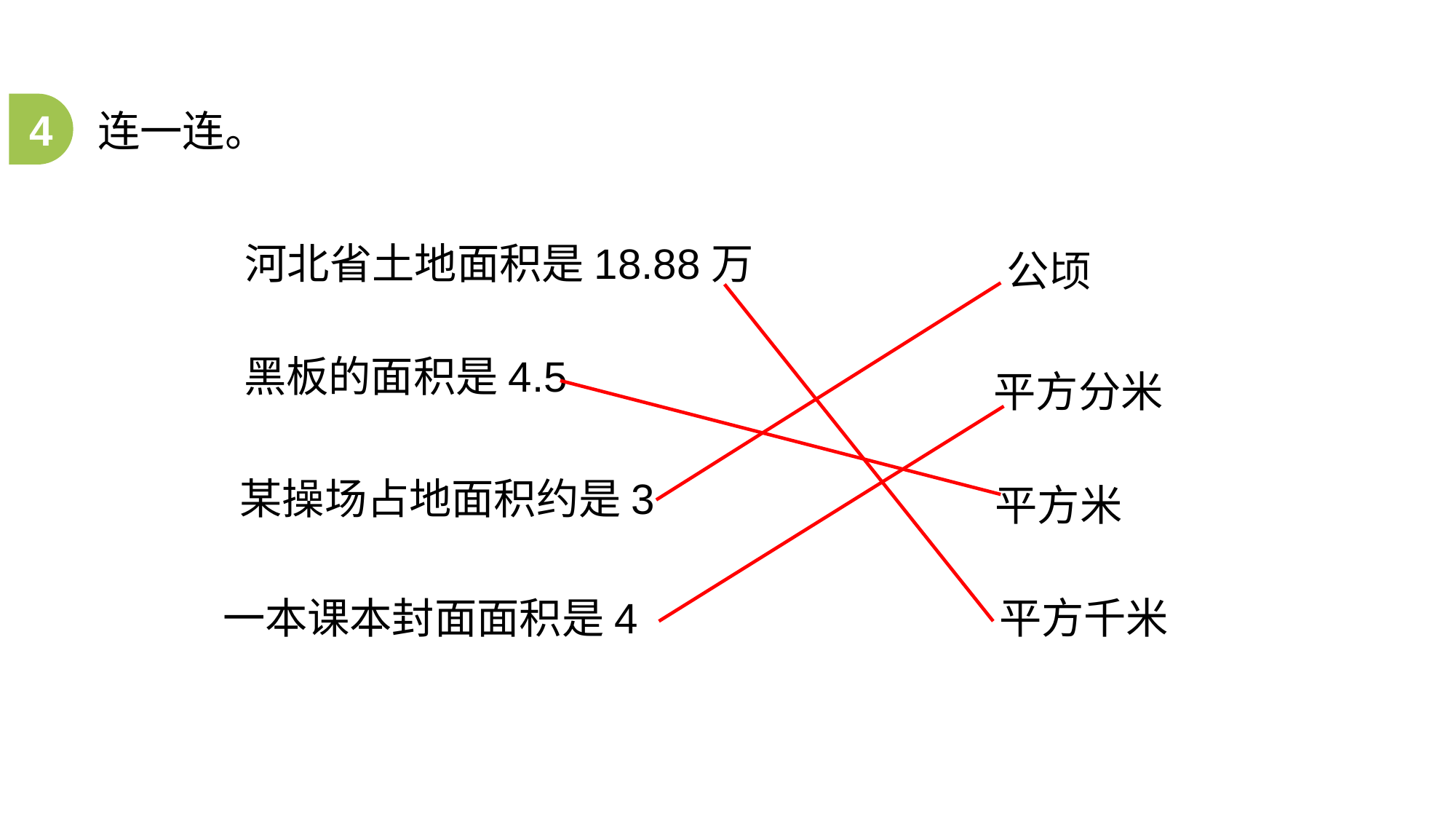

4
连一连。
河北省土地面积是18.88万
公顷

黑板的面积是4.5
平方分米

某操场占地面积约是3
平方米
一本课本封面面积是4
平方千米